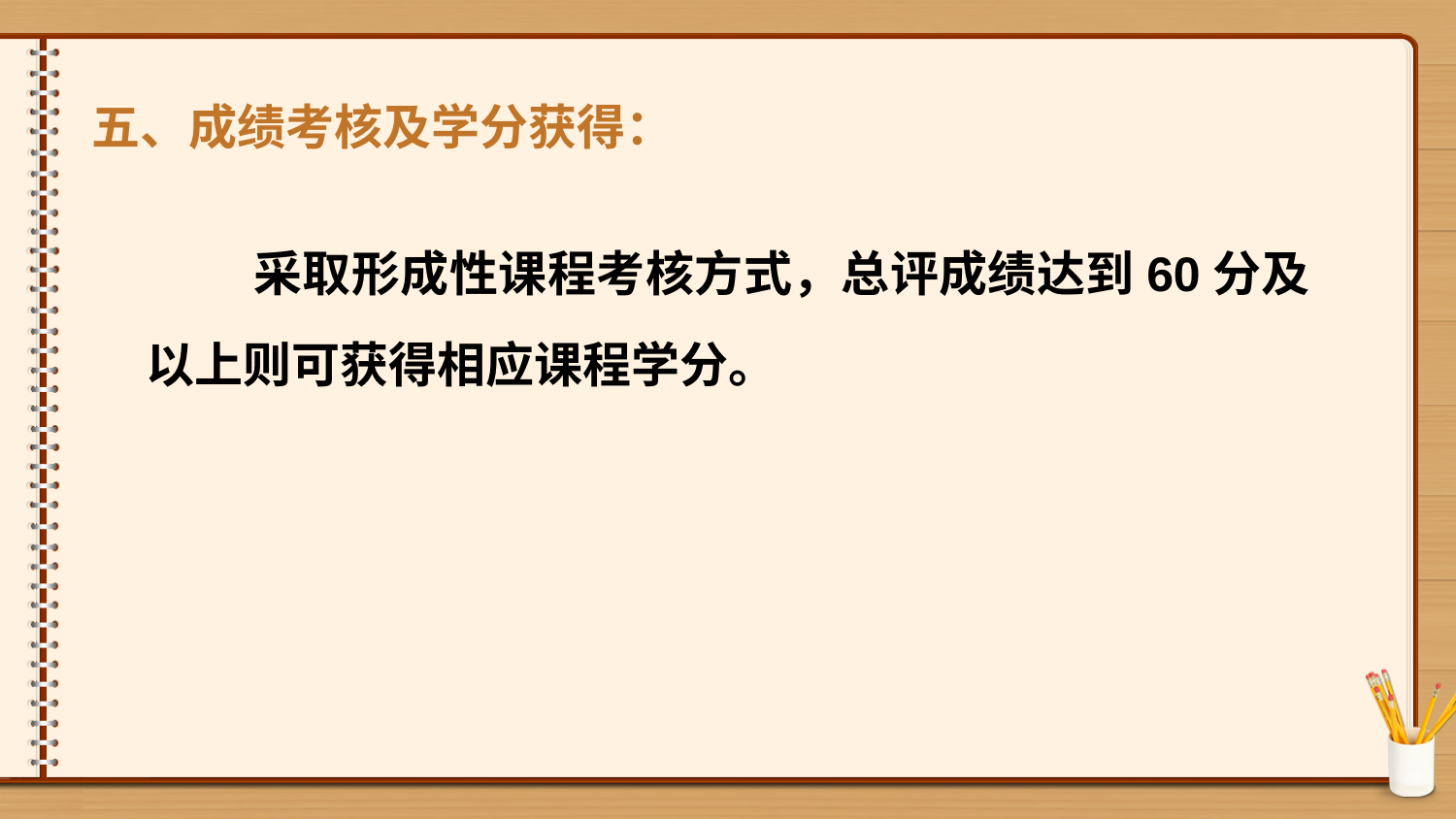

五、成绩考核及学分获得：
  采取形成性课程考核方式，总评成绩达到60分及以上则可获得相应课程学分。